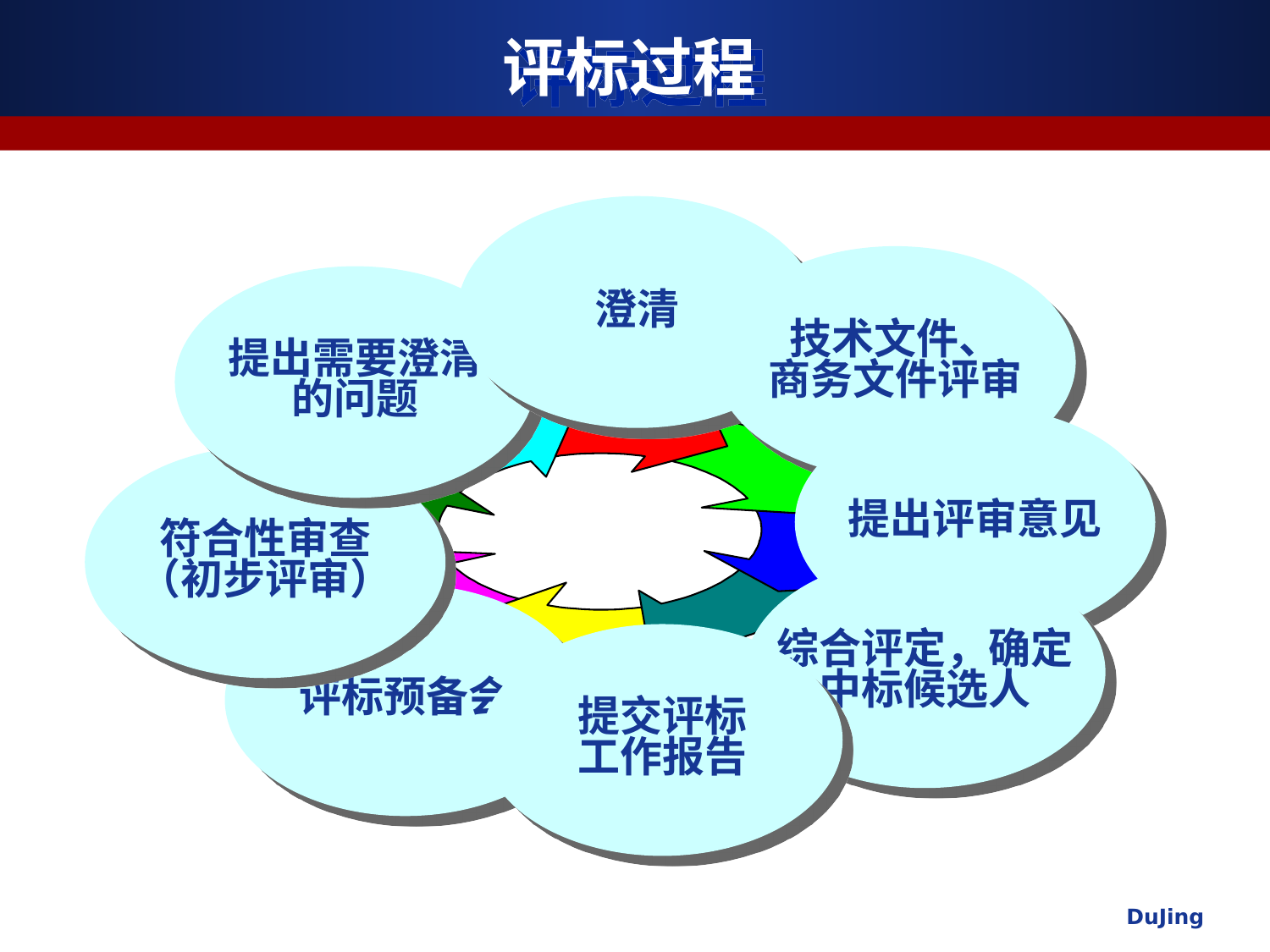

评标过程
澄清
技术文件、
商务文件评审
提出需要澄清
的问题

提出评审意见
符合性审查
（初步评审）
综合评定，确定
中标候选人
评标预备会
提交评标
工作报告
DuJing